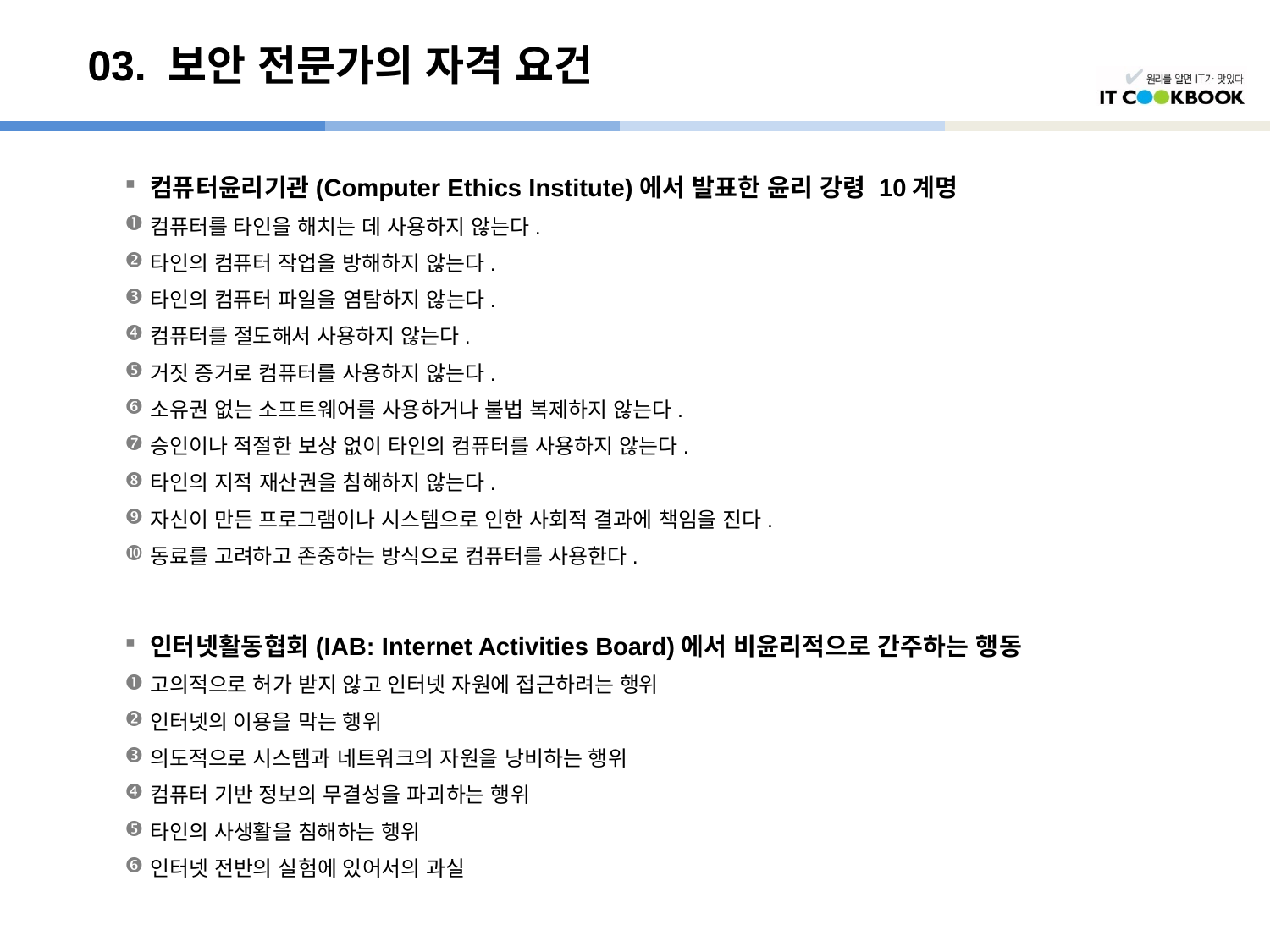

# 03. 보안 전문가의 자격 요건
컴퓨터윤리기관(Computer Ethics Institute)에서 발표한 윤리 강령 10계명
컴퓨터를 타인을 해치는 데 사용하지 않는다.
타인의 컴퓨터 작업을 방해하지 않는다.
타인의 컴퓨터 파일을 염탐하지 않는다.
컴퓨터를 절도해서 사용하지 않는다.
거짓 증거로 컴퓨터를 사용하지 않는다.
소유권 없는 소프트웨어를 사용하거나 불법 복제하지 않는다.
승인이나 적절한 보상 없이 타인의 컴퓨터를 사용하지 않는다.
타인의 지적 재산권을 침해하지 않는다.
자신이 만든 프로그램이나 시스템으로 인한 사회적 결과에 책임을 진다.
동료를 고려하고 존중하는 방식으로 컴퓨터를 사용한다.

인터넷활동협회(IAB: Internet Activities Board)에서 비윤리적으로 간주하는 행동
고의적으로 허가 받지 않고 인터넷 자원에 접근하려는 행위
인터넷의 이용을 막는 행위
의도적으로 시스템과 네트워크의 자원을 낭비하는 행위
컴퓨터 기반 정보의 무결성을 파괴하는 행위
타인의 사생활을 침해하는 행위
인터넷 전반의 실험에 있어서의 과실